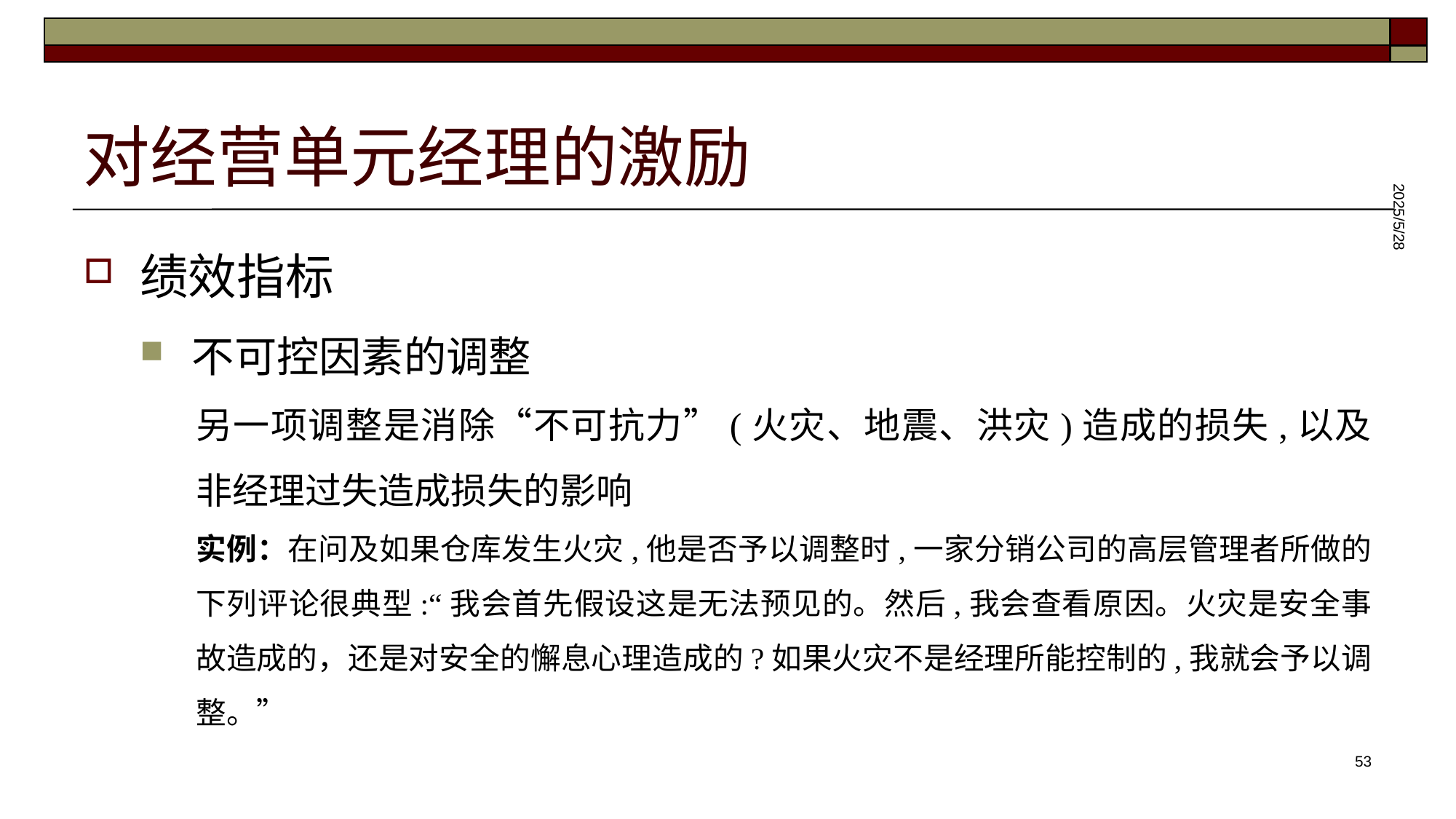

# 对经营单元经理的激励
绩效指标
不可控因素的调整
另一项调整是消除“不可抗力”(火灾、地震、洪灾)造成的损失,以及非经理过失造成损失的影响
实例：在问及如果仓库发生火灾,他是否予以调整时,一家分销公司的高层管理者所做的下列评论很典型:“我会首先假设这是无法预见的。然后,我会查看原因。火灾是安全事故造成的，还是对安全的懈息心理造成的?如果火灾不是经理所能控制的,我就会予以调整。”

2025/5/28
53